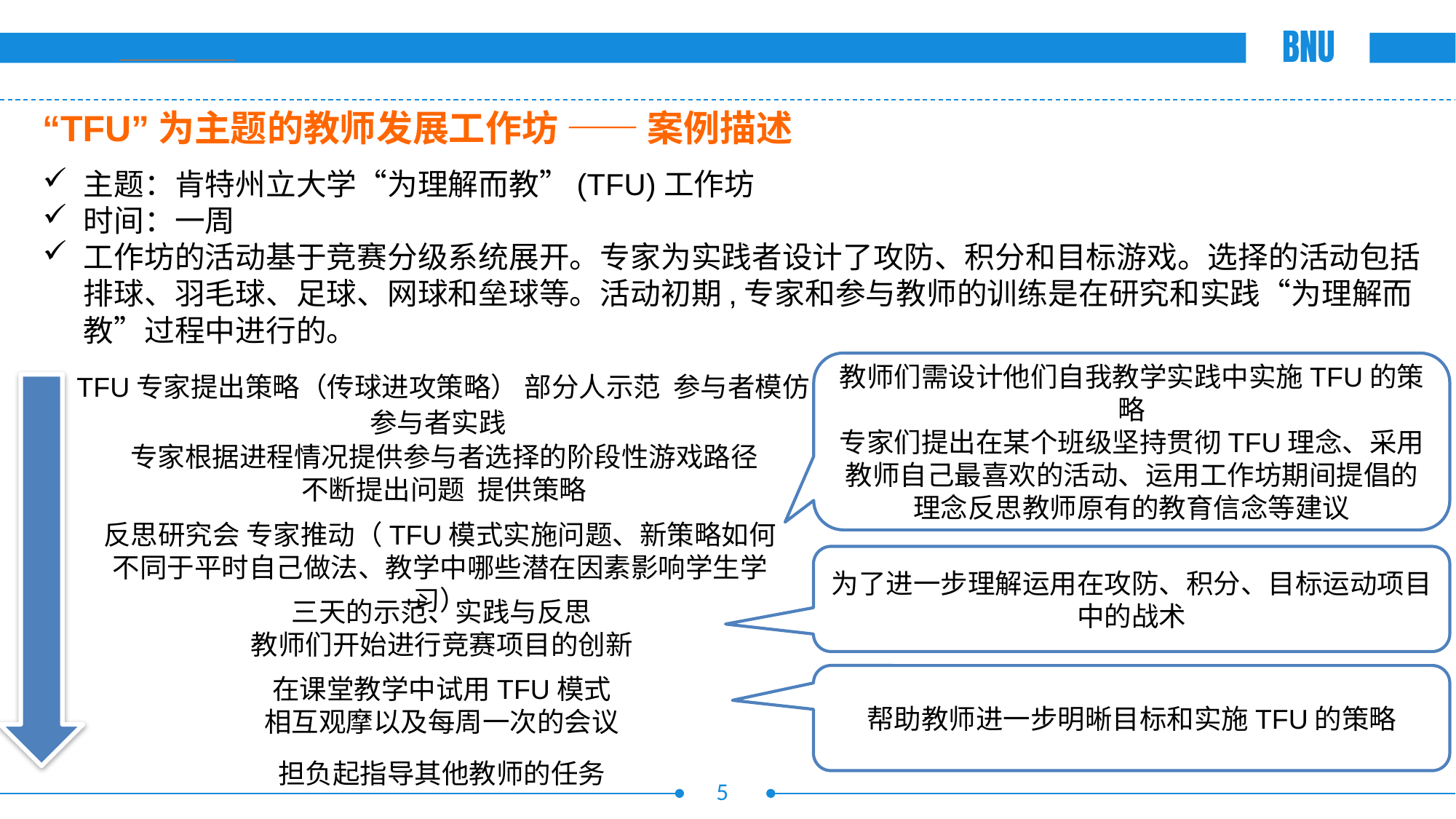

“TFU”为主题的教师发展工作坊 —— 案例描述
主题：肯特州立大学“为理解而教”(TFU)工作坊
时间：一周
工作坊的活动基于竞赛分级系统展开。专家为实践者设计了攻防、积分和目标游戏。选择的活动包括排球、羽毛球、足球、网球和垒球等。活动初期,专家和参与教师的训练是在研究和实践“为理解而教”过程中进行的。
教师们需设计他们自我教学实践中实施TFU的策略
专家们提出在某个班级坚持贯彻TFU理念、采用教师自己最喜欢的活动、运用工作坊期间提倡的理念反思教师原有的教育信念等建议
TFU专家提出策略（传球进攻策略） 部分人示范  参与者模仿

参与者实践
专家根据进程情况提供参与者选择的阶段性游戏路径
不断提出问题  提供策略
反思研究会 专家推动（TFU模式实施问题、新策略如何不同于平时自己做法、教学中哪些潜在因素影响学生学习）
为了进一步理解运用在攻防、积分、目标运动项目中的战术
三天的示范、实践与反思
教师们开始进行竞赛项目的创新
帮助教师进一步明晰目标和实施TFU的策略
在课堂教学中试用TFU模式
相互观摩以及每周一次的会议

担负起指导其他教师的任务